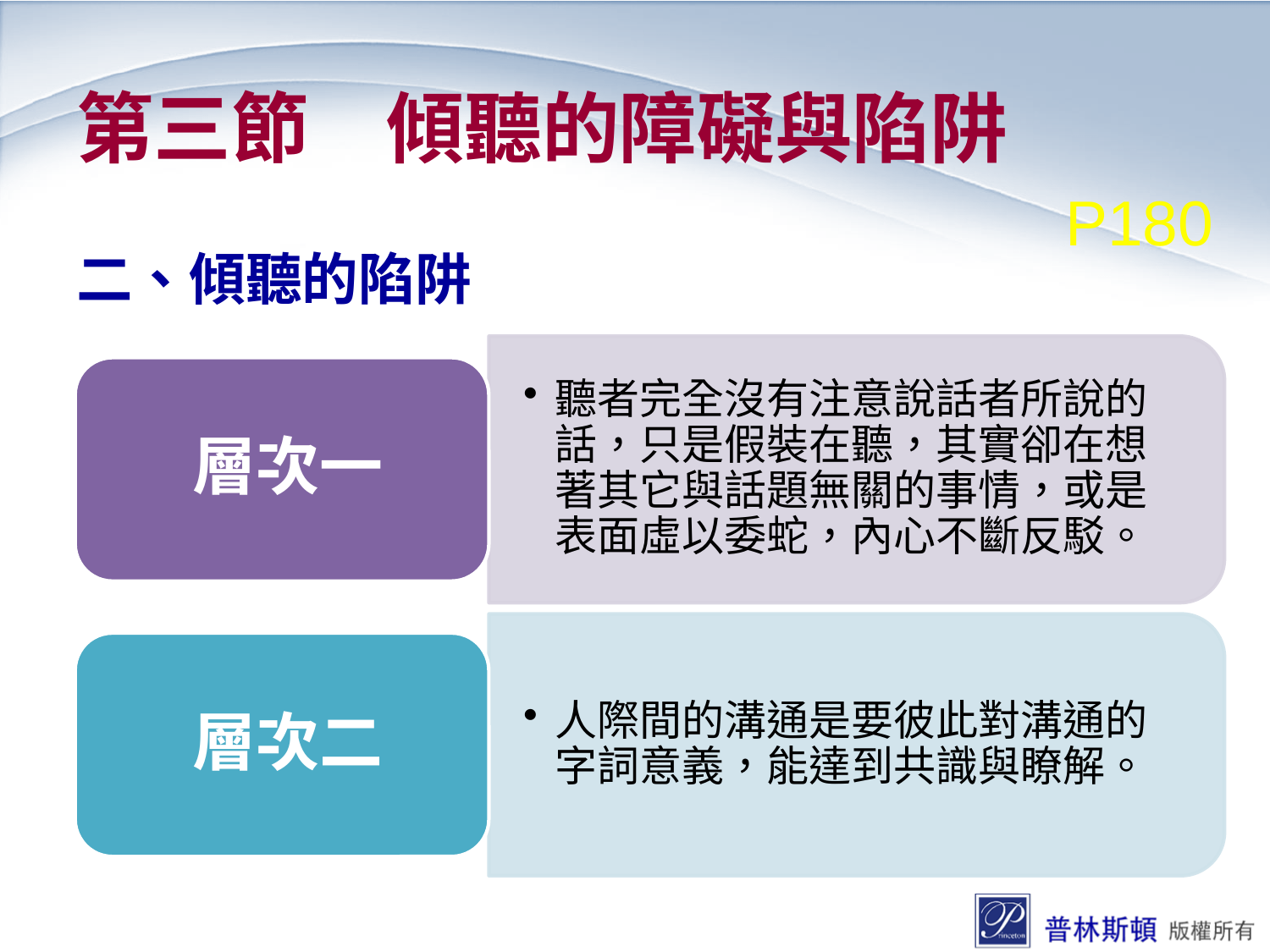

# 第三節　傾聽的障礙與陷阱
P180
二、傾聽的陷阱

聽者完全沒有注意說話者所說的話，只是假裝在聽，其實卻在想著其它與話題無關的事情，或是表面虛以委蛇，內心不斷反駁。
層次一
人際間的溝通是要彼此對溝通的字詞意義，能達到共識與瞭解。
層次二